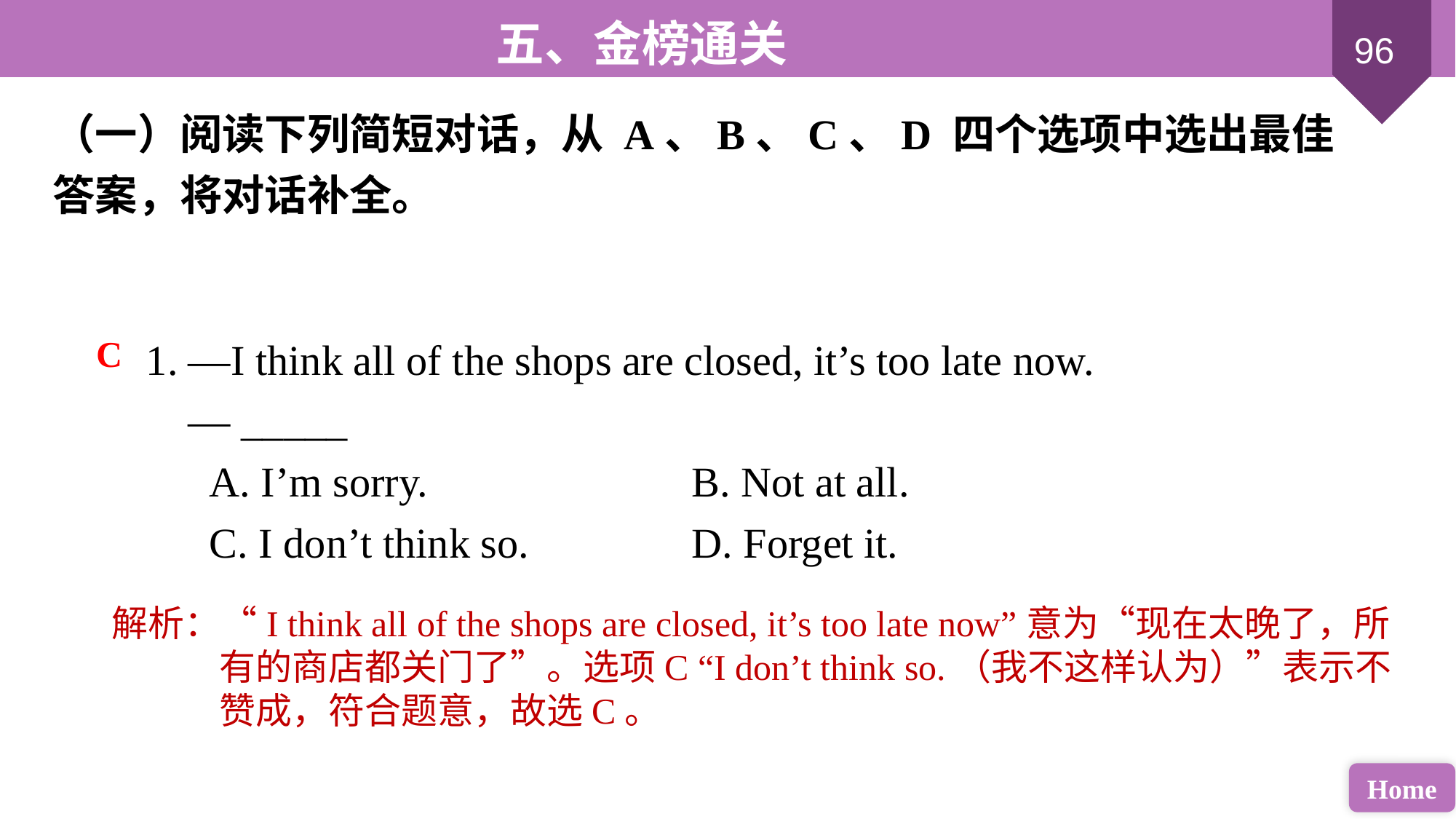

（一）阅读下列简短对话，从 A、B、C、D 四个选项中选出最佳答案，将对话补全。
1. —I think all of the shops are closed, it’s too late now.
    — _____
      A. I’m sorry. 			B. Not at all.
      C. I don’t think so. 		D. Forget it.
C
解析：“I think all of the shops are closed, it’s too late now”意为“现在太晚了，所有的商店都关门了”。选项C “I don’t think so.（我不这样认为）”表示不赞成，符合题意，故选C。